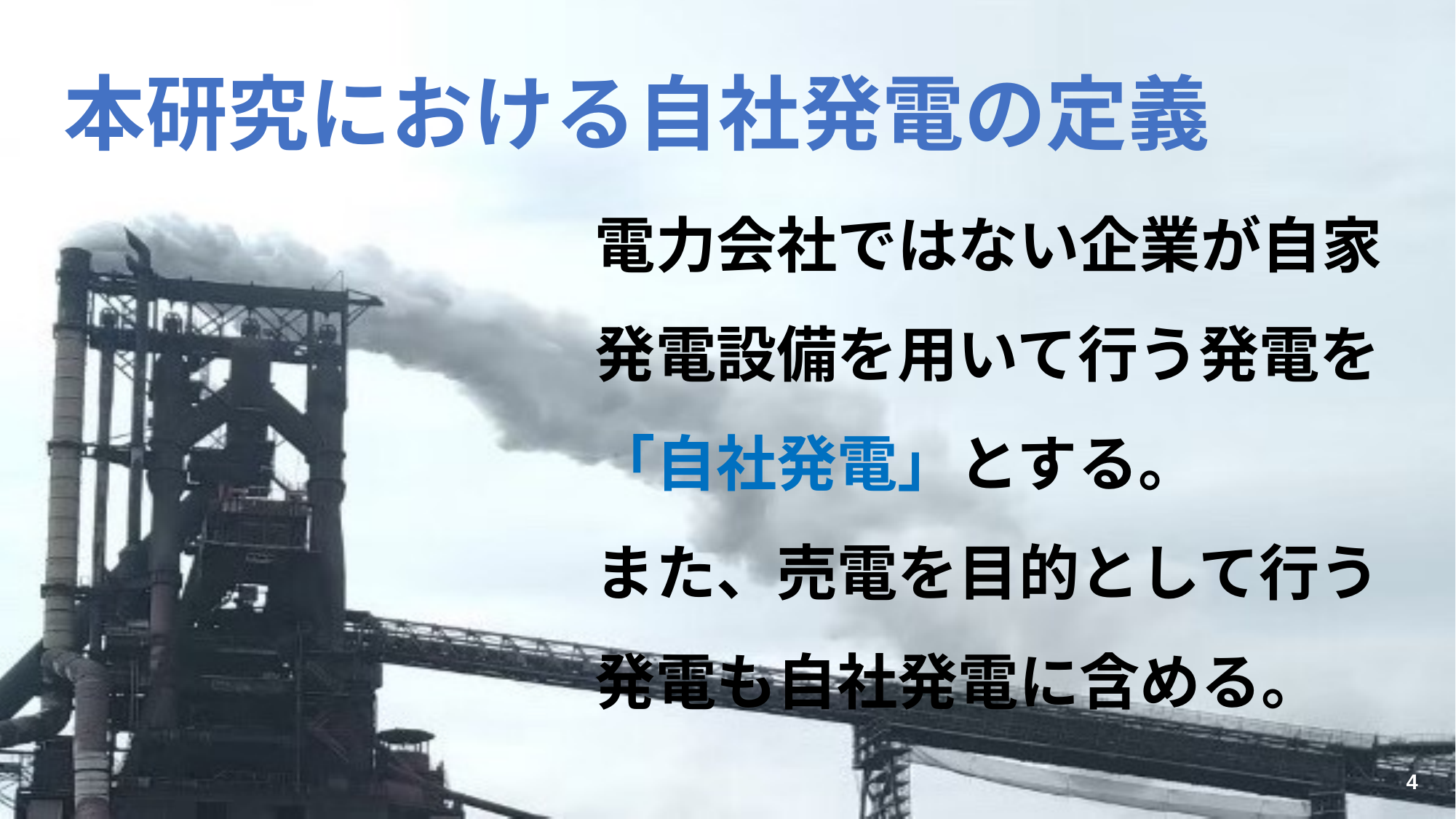

# 本研究における自社発電の定義
電力会社ではない企業が自家
発電設備を用いて行う発電を
「自社発電」とする。
また、売電を目的として行う発電も自社発電に含める。
4